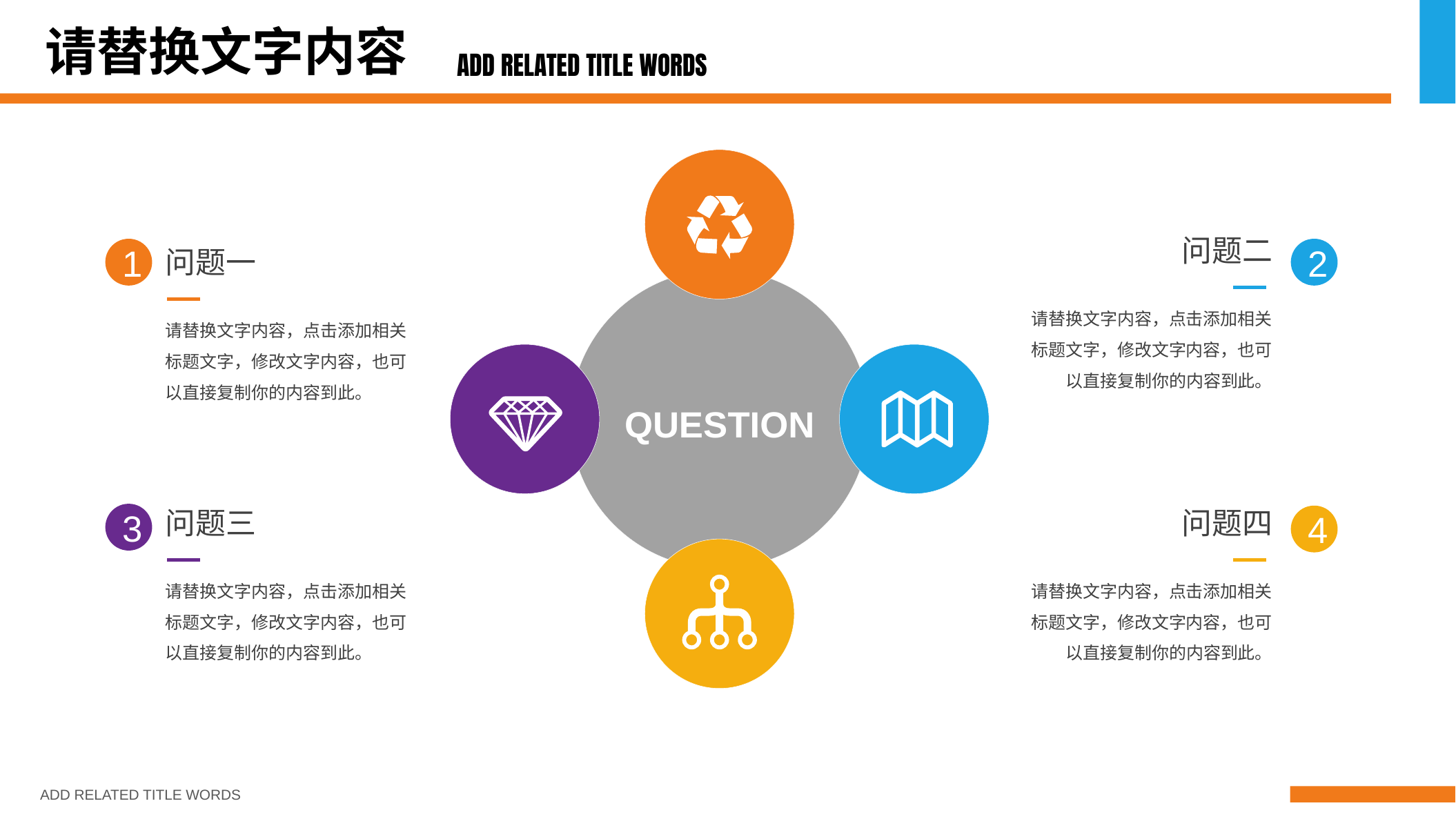

请替换文字内容
ADD RELATED TITLE WORDS

问题二
问题一
1
2

请替换文字内容，点击添加相关标题文字，修改文字内容，也可以直接复制你的内容到此。
请替换文字内容，点击添加相关标题文字，修改文字内容，也可以直接复制你的内容到此。

QUESTION
问题三
问题四
3
4

请替换文字内容，点击添加相关标题文字，修改文字内容，也可以直接复制你的内容到此。
请替换文字内容，点击添加相关标题文字，修改文字内容，也可以直接复制你的内容到此。

ADD RELATED TITLE WORDS